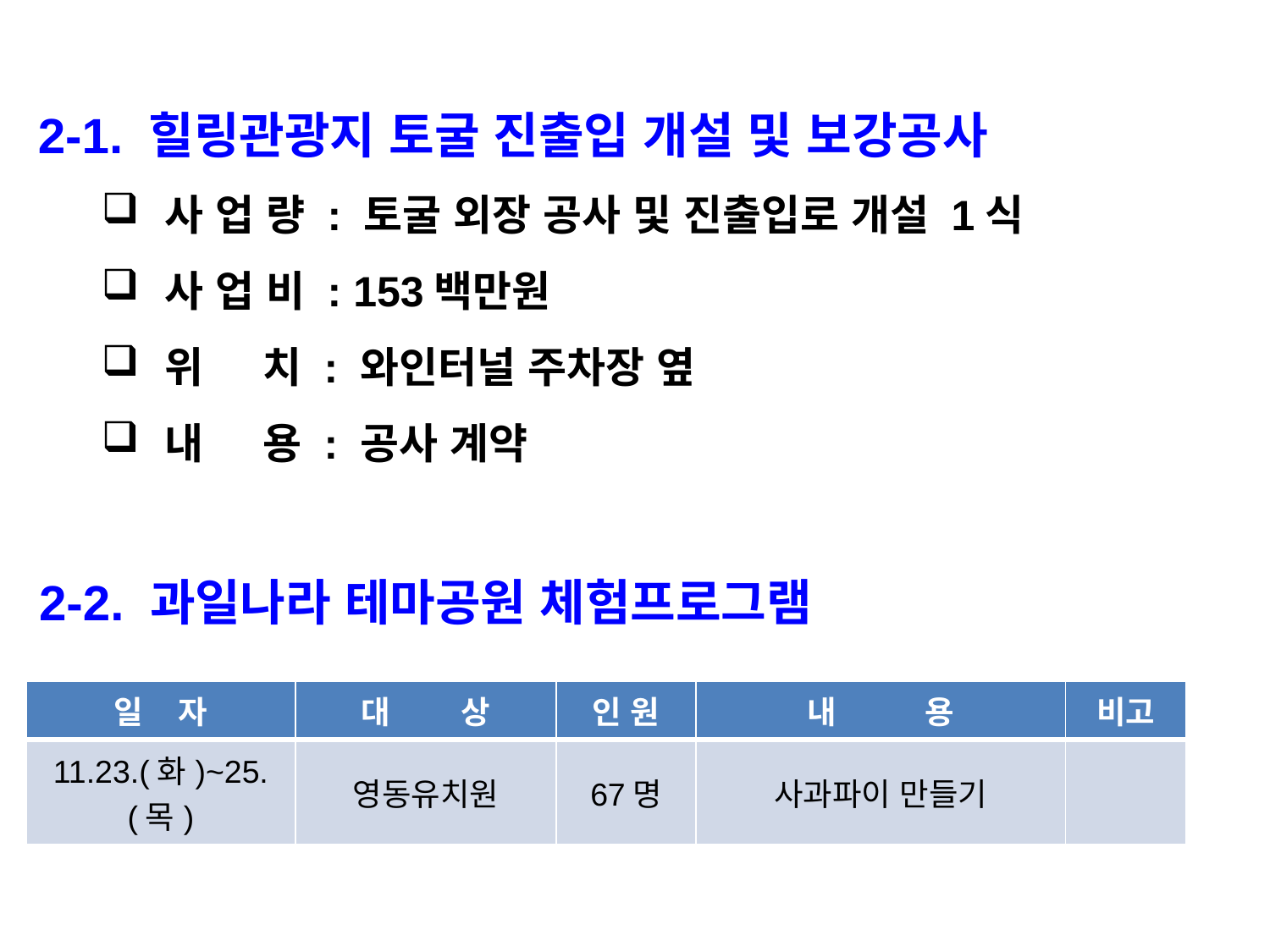

2-1. 힐링관광지 토굴 진출입 개설 및 보강공사
사 업 량 : 토굴 외장 공사 및 진출입로 개설 1식
사 업 비 : 153백만원
위     치 : 와인터널 주차장 옆
내     용 : 공사 계약
2-2. 과일나라 테마공원 체험프로그램
| 일 자 | 대 상 | 인 원 | 내 용 | 비고 |
| --- | --- | --- | --- | --- |
| 11.23.(화)~25.(목) | 영동유치원 | 67명 | 사과파이 만들기 |  |